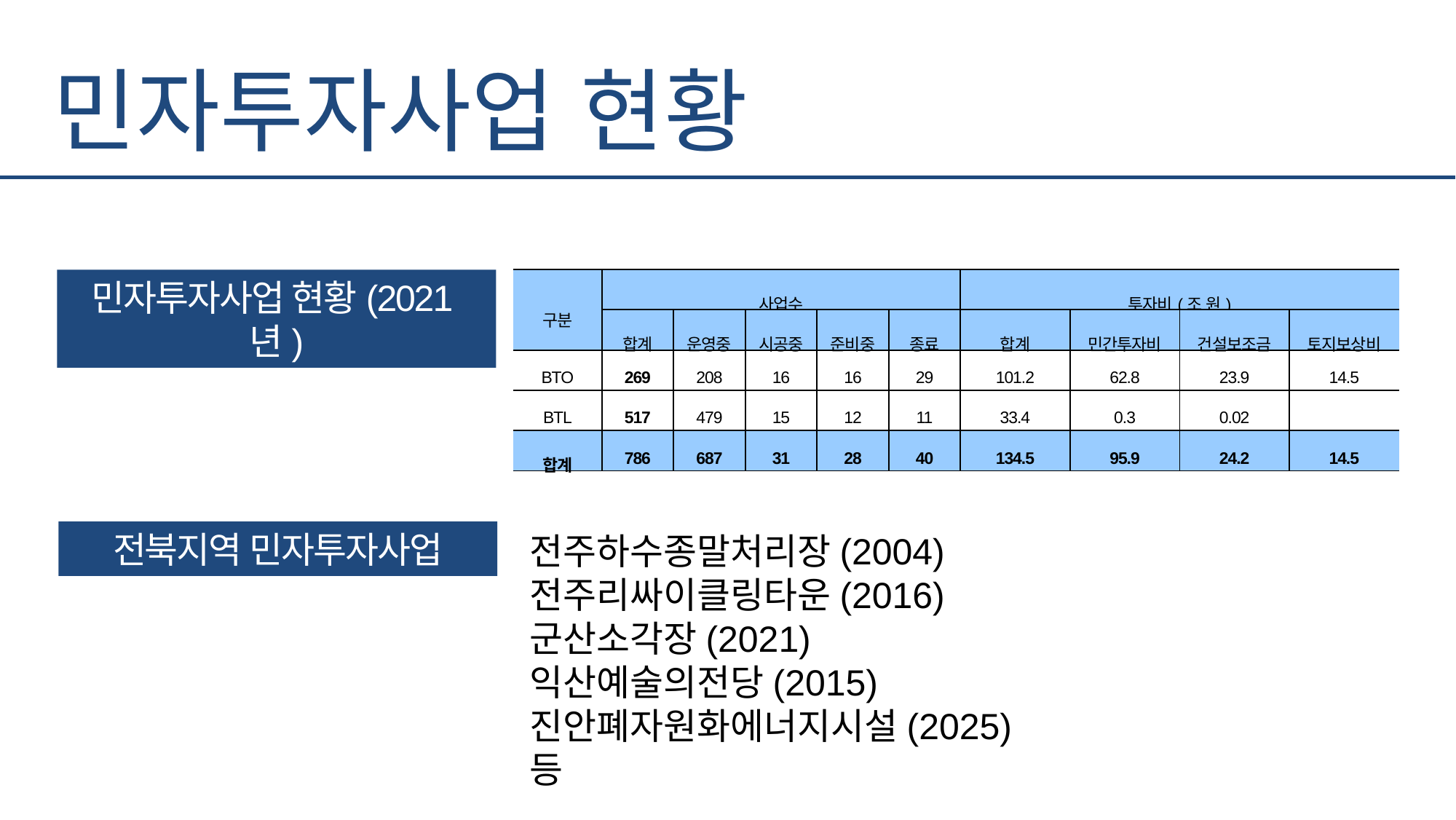

민자투자사업 현황

| 구분 | 사업수 |  |  |  |  | 투자비(조 원) |  |  |  |
| --- | --- | --- | --- | --- | --- | --- | --- | --- | --- |
|  | 합계 | 운영중 | 시공중 | 준비중 | 종료 | 합계 | 민간투자비 | 건설보조금 | 토지보상비 |
| BTO | 269 | 208 | 16 | 16 | 29 | 101.2 | 62.8 | 23.9 | 14.5 |
| BTL | 517 | 479 | 15 | 12 | 11 | 33.4 | 0.3 | 0.02 |  |
| 합계 | 786 | 687 | 31 | 28 | 40 | 134.5 | 95.9 | 24.2 | 14.5 |
민자투자사업 현황(2021년)
전북지역 민자투자사업
전주하수종말처리장(2004)
전주리싸이클링타운(2016)
군산소각장(2021)
익산예술의전당(2015)
진안폐자원화에너지시설(2025)
등
4